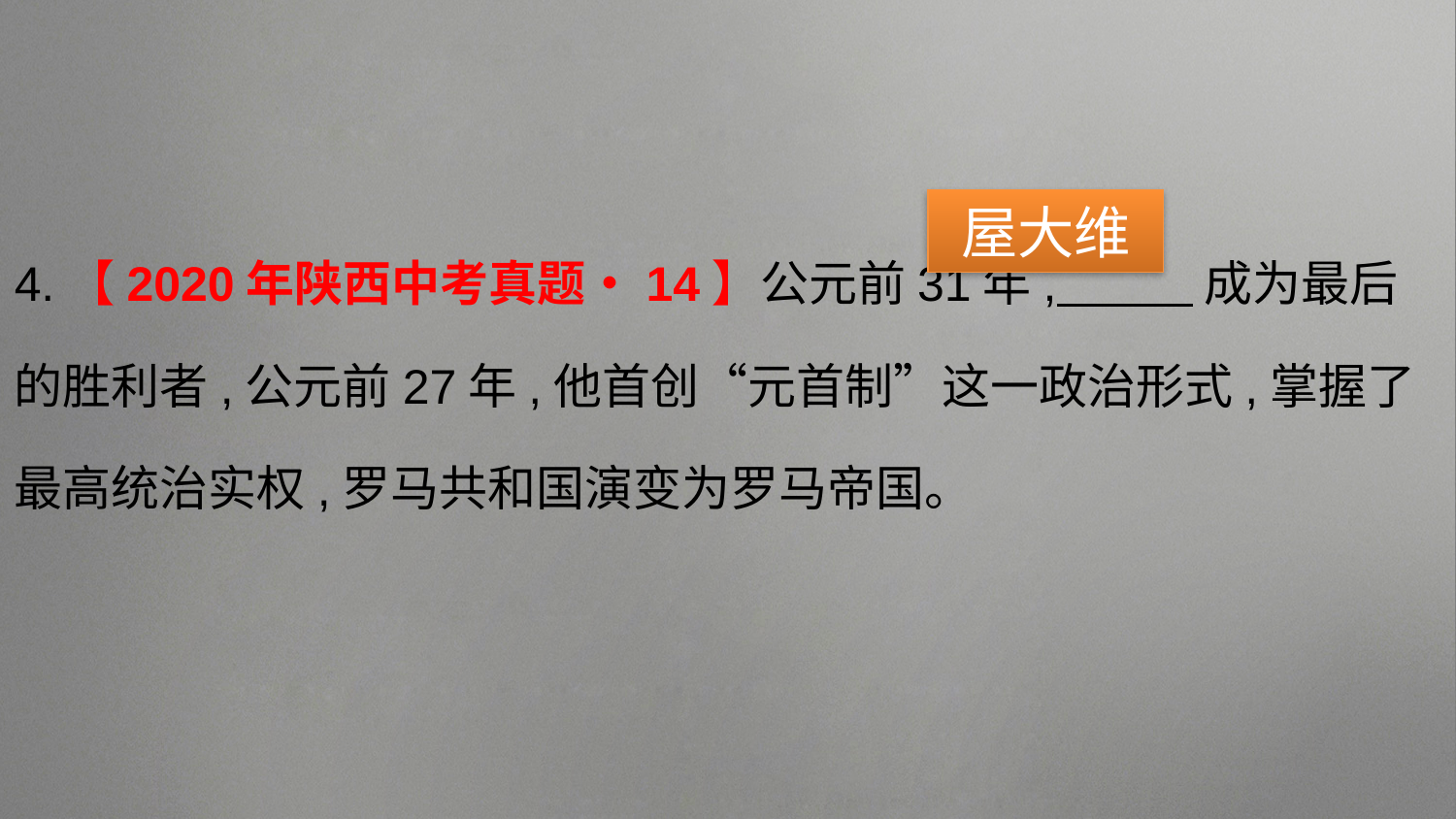

屋大维
4.【2020年陕西中考真题•14】公元前31年,          成为最后的胜利者,公元前27年,他首创“元首制”这一政治形式,掌握了最高统治实权,罗马共和国演变为罗马帝国。